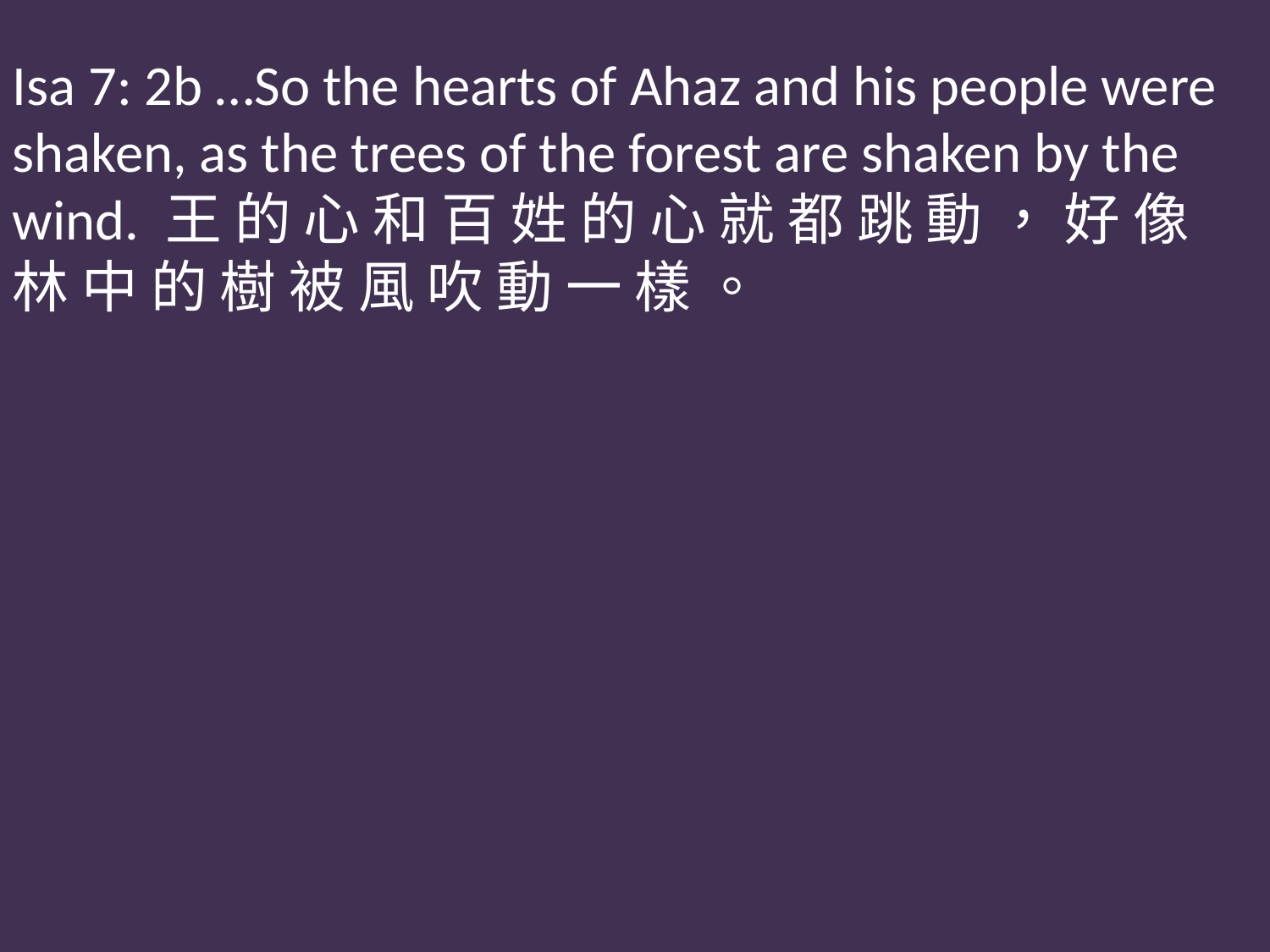

Isa 7: 2b …So the hearts of Ahaz and his people were shaken, as the trees of the forest are shaken by the wind. 王 的 心 和 百 姓 的 心 就 都 跳 動 ， 好 像 林 中 的 樹 被 風 吹 動 一 樣 。